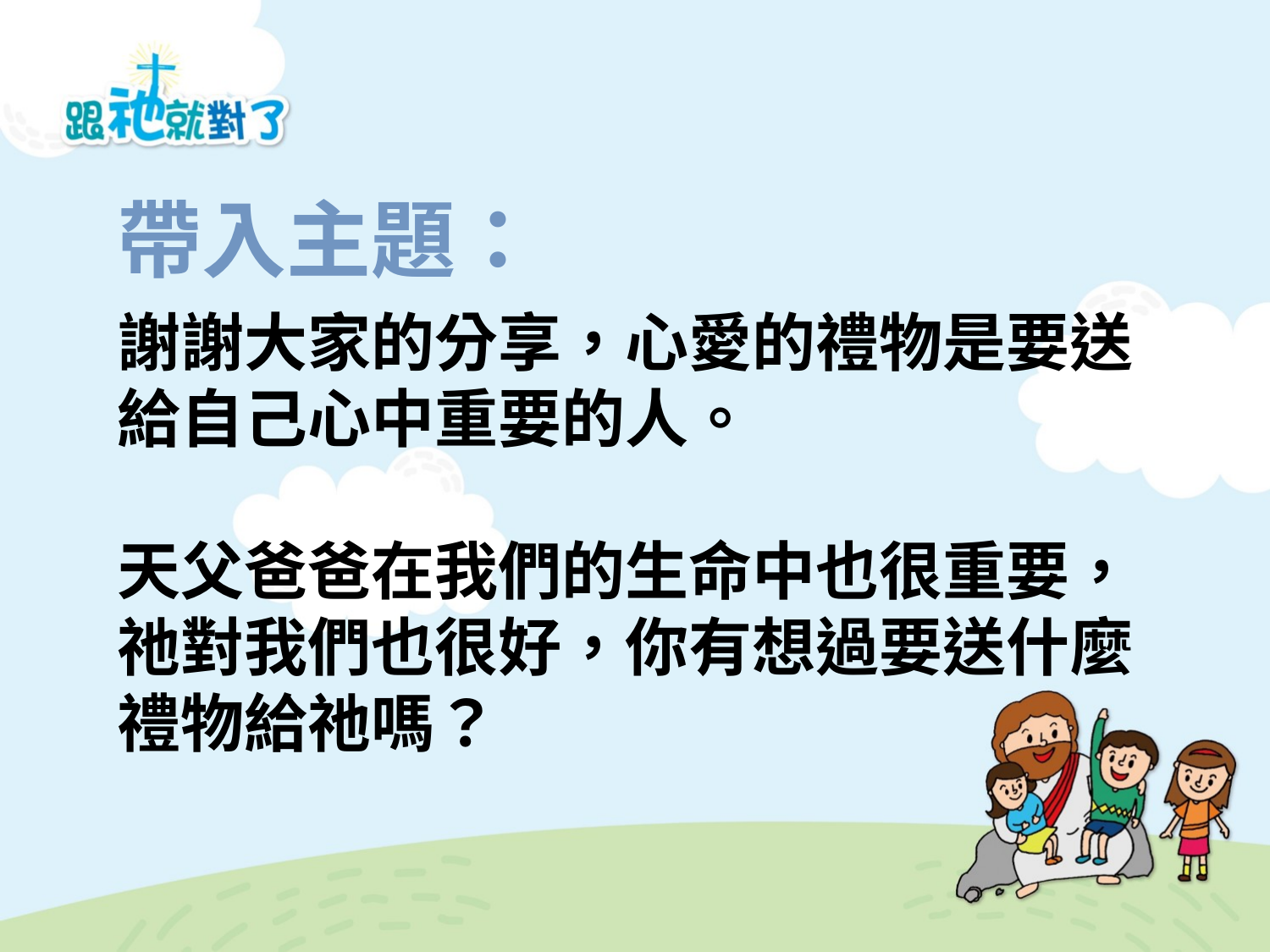

帶入主題：
謝謝大家的分享，心愛的禮物是要送給自己心中重要的人。

天父爸爸在我們的生命中也很重要，祂對我們也很好，你有想過要送什麼禮物給祂嗎？